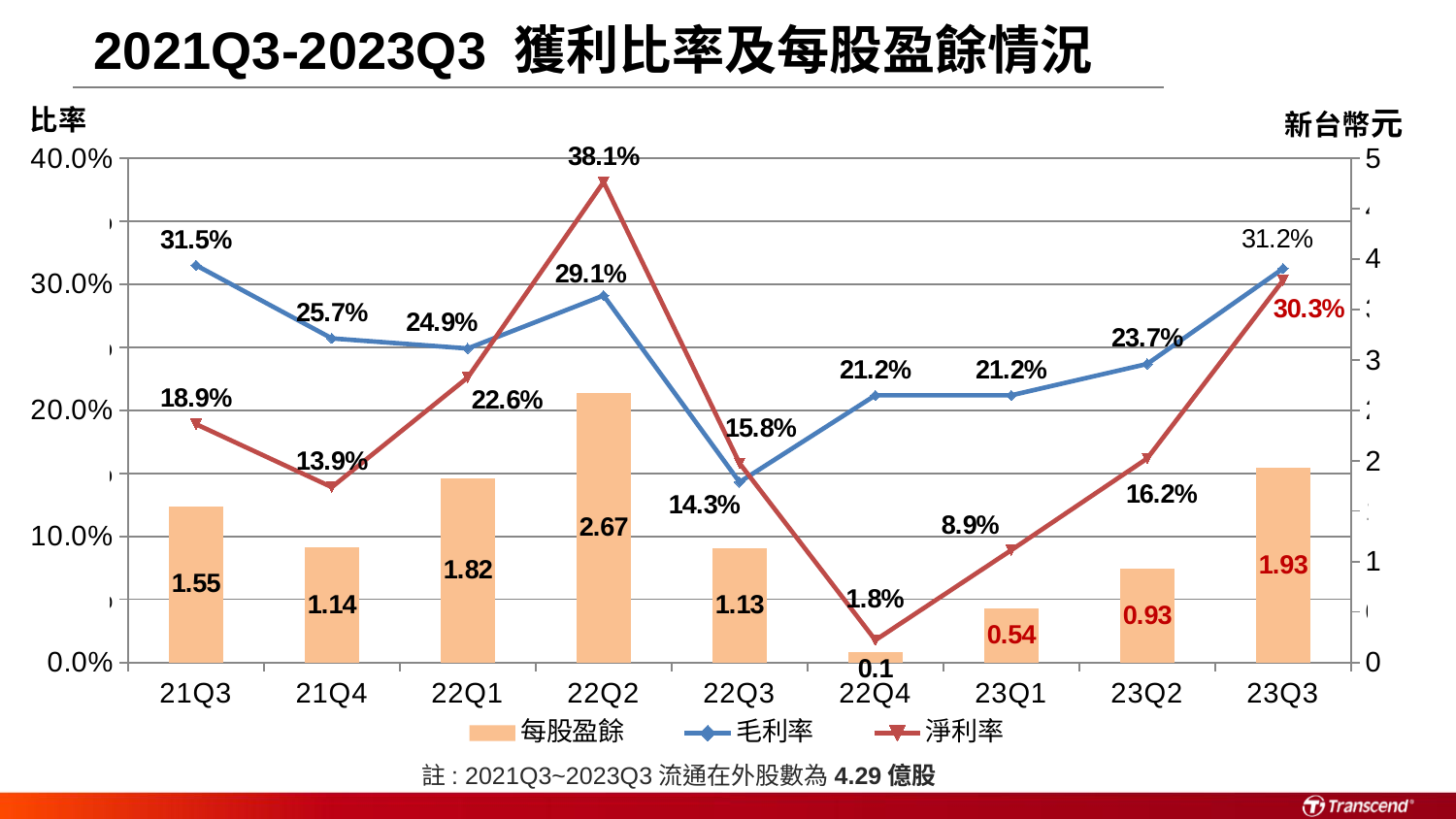

2021Q3-2023Q3 獲利比率及每股盈餘情況

### Chart: 比率

| Category | 每股盈餘 | 毛利率 | 淨利率 |
|---|---|---|---|
| 21Q3 | 1.55 | 0.315 | 0.189 |
| 21Q4 | 1.14 | 0.257 | 0.139 |
| 22Q1 | 1.82 | 0.249 | 0.226 |
| 22Q2 | 2.67 | 0.291 | 0.381 |
| 22Q3 | 1.13 | 0.143 | 0.158 |
| 22Q4 | 0.1 | 0.21188047905914317 | 0.017674911625441873 |
| 23Q1 | 0.54 | 0.2119007927396532 | 0.08906965307051017 |
| 23Q2 | 0.93 | 0.23672475083789654 | 0.1617734535104595 |
| 23Q3 | 1.93 | 0.3123242412741717 | 0.302997867702197 |
                                            註: 2021Q3~2023Q3流通在外股數為4.29億股